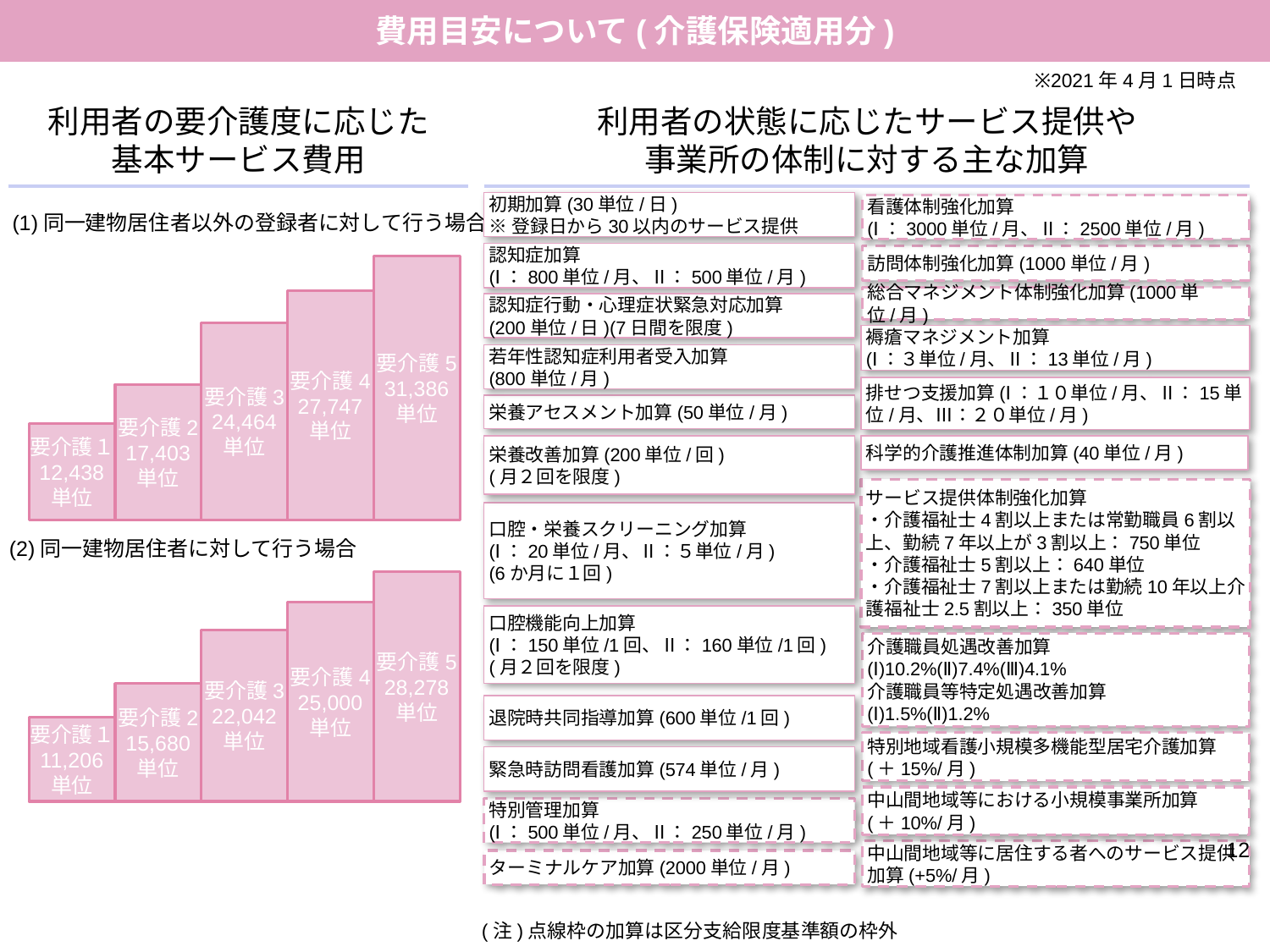

費用目安について(介護保険適用分)
推奨
※2021年4月1日時点
利用者の状態に応じたサービス提供や
事業所の体制に対する主な加算
利用者の要介護度に応じた
基本サービス費用
介護報酬の内容を説明します
初期加算(30単位/日)
※登録日から30以内のサービス提供
看護体制強化加算
(Ⅰ：3000単位/月、Ⅱ：2500単位/月)
(1)同一建物居住者以外の登録者に対して行う場合
認知症加算
(Ⅰ：800単位/月、Ⅱ：500単位/月)
訪問体制強化加算(1000単位/月)
要介護5
31,386
単位
2021年4月1日時点の情報となります。介護報酬が改定され次第、更新の必要があります。
総合マネジメント体制強化加算(1000単位/月)
要介護4
27,747
単位
認知症行動・心理症状緊急対応加算
(200単位/日)(7日間を限度)
要介護3
24,464
単位
褥瘡マネジメント加算
(Ⅰ：３単位/月、Ⅱ：13単位/月)
若年性認知症利用者受入加算
(800単位/月)
排せつ支援加算(Ⅰ：１０単位/月、Ⅱ：15単位/月、Ⅲ：２０単位/月)
要介護2
17,403
単位
栄養アセスメント加算(50単位/月)
要介護１
12,438
単位
栄養改善加算(200単位/回)
(月２回を限度)
科学的介護推進体制加算(40単位/月)
サービス提供体制強化加算
・介護福祉士4割以上または常勤職員6割以上、勤続7年以上が3割以上：750単位
・介護福祉士5割以上：640単位
・介護福祉士7割以上または勤続10年以上介護福祉士2.5割以上：350単位
口腔・栄養スクリーニング加算
(Ⅰ：20単位/月、Ⅱ：５単位/月)
(6か月に１回)
(2)同一建物居住者に対して行う場合
要介護5
28,278
単位
要介護4
25,000
単位
口腔機能向上加算
(Ⅰ：150単位/1回、Ⅱ：160単位/1回)
(月２回を限度)
要介護3
22,042
単位
介護職員処遇改善加算
(Ⅰ)10.2%(Ⅱ)7.4%(Ⅲ)4.1%
介護職員等特定処遇改善加算
(Ⅰ)1.5%(Ⅱ)1.2%
要介護2
15,680
単位
退院時共同指導加算(600単位/1回)
要介護１
11,206
単位
特別地域看護小規模多機能型居宅介護加算
(＋15%/月)
緊急時訪問看護加算(574単位/月)
中山間地域等における小規模事業所加算
(＋10%/月)
特別管理加算
(Ⅰ：500単位/月、Ⅱ：250単位/月)
12
中山間地域等に居住する者へのサービス提供加算(+5%/月)
ターミナルケア加算(2000単位/月)
(注)点線枠の加算は区分支給限度基準額の枠外